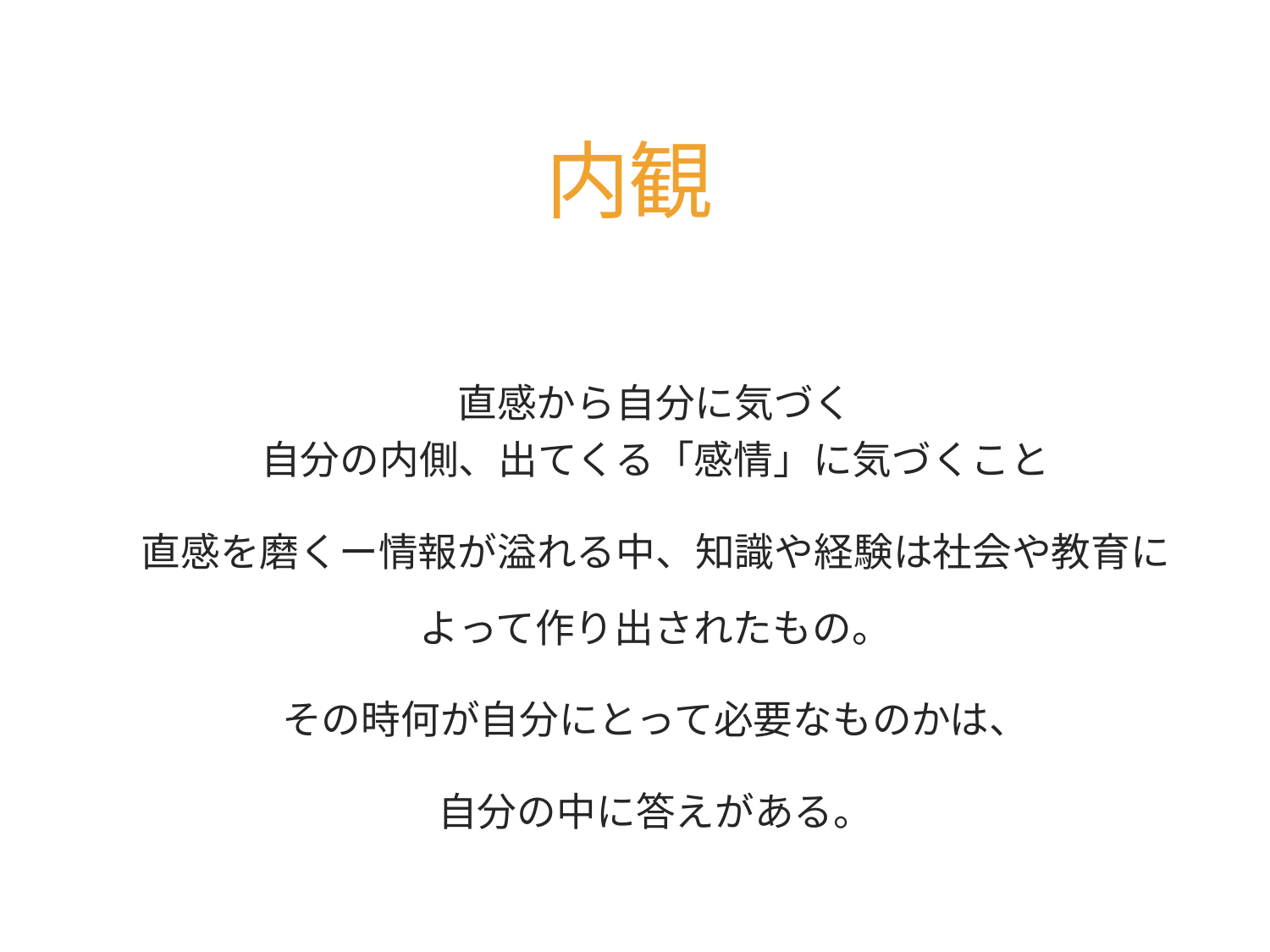

# 内観

直感から自分に気づく
自分の内側、出てくる「感情」に気づくこと
直感を磨くー情報が溢れる中、知識や経験は社会や教育によって作り出されたもの。
その時何が自分にとって必要なものかは、
自分の中に答えがある。